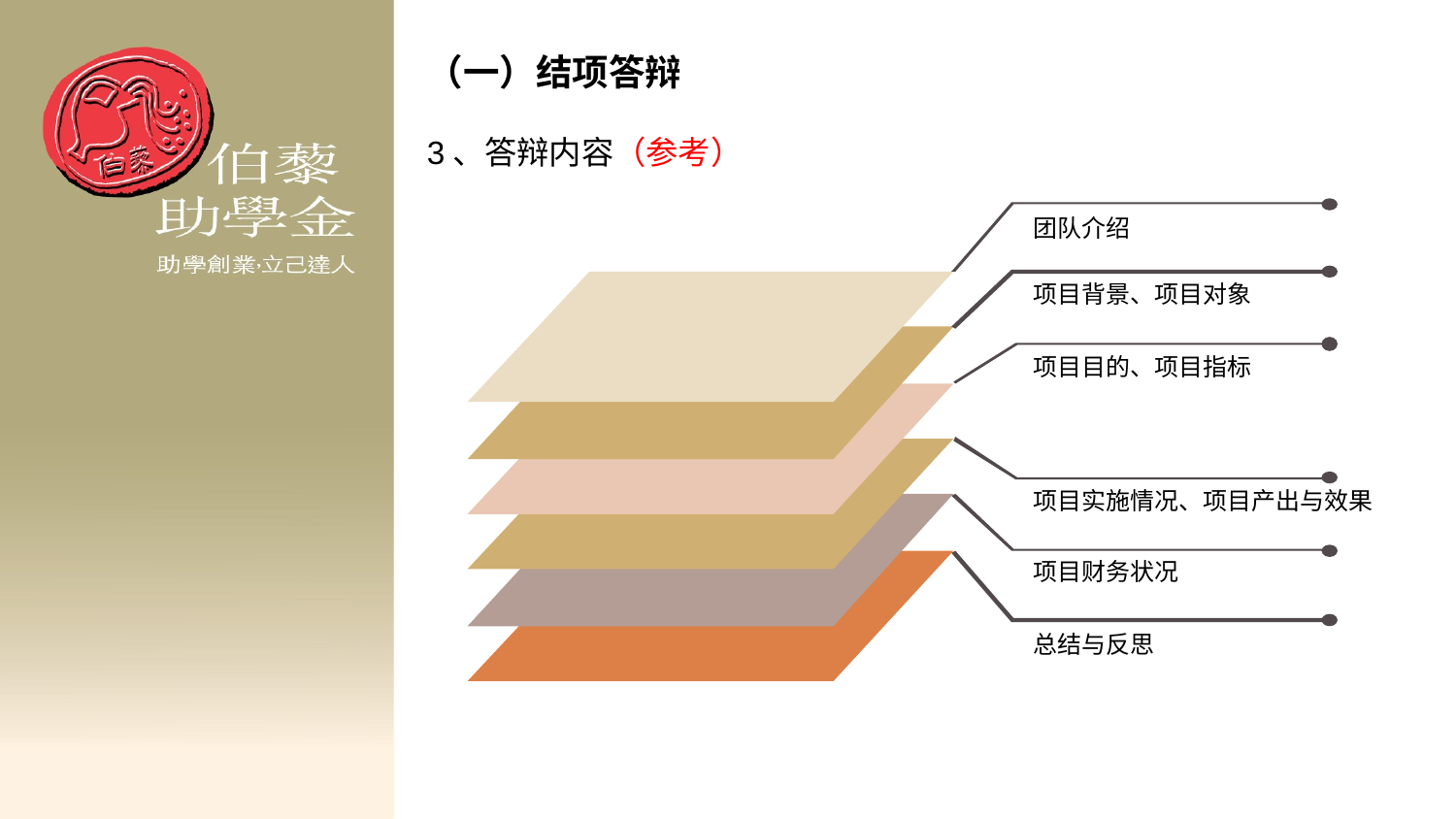

（一）结项答辩
3、答辩内容（参考）

团队介绍

项目背景、项目对象

项目目的、项目指标

项目实施情况、项目产出与效果

项目财务状况

总结与反思